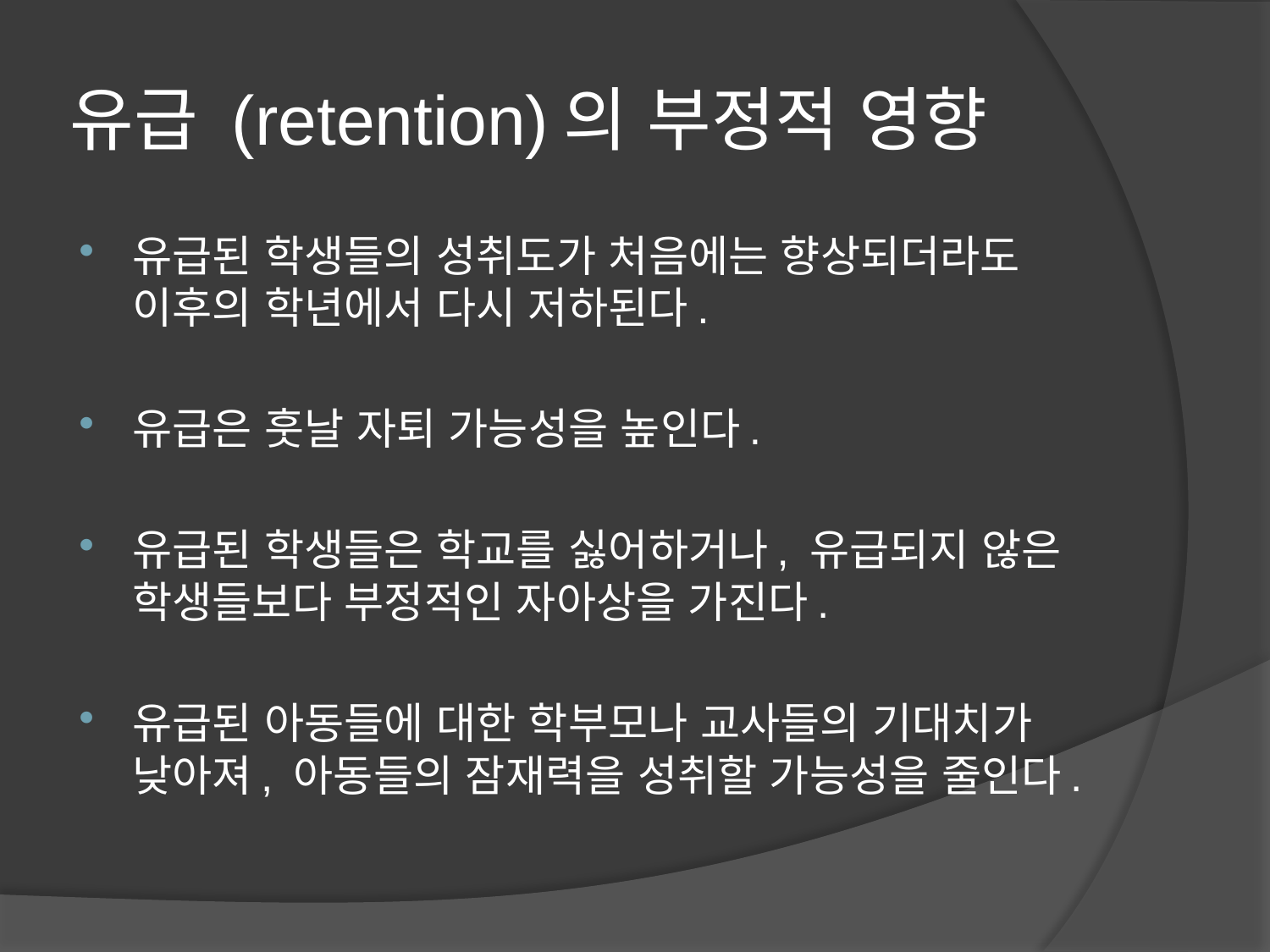

# 유급 (retention)의 부정적 영향
유급된 학생들의 성취도가 처음에는 향상되더라도 이후의 학년에서 다시 저하된다.

유급은 훗날 자퇴 가능성을 높인다.

유급된 학생들은 학교를 싫어하거나, 유급되지 않은 학생들보다 부정적인 자아상을 가진다.

유급된 아동들에 대한 학부모나 교사들의 기대치가 낮아져, 아동들의 잠재력을 성취할 가능성을 줄인다.